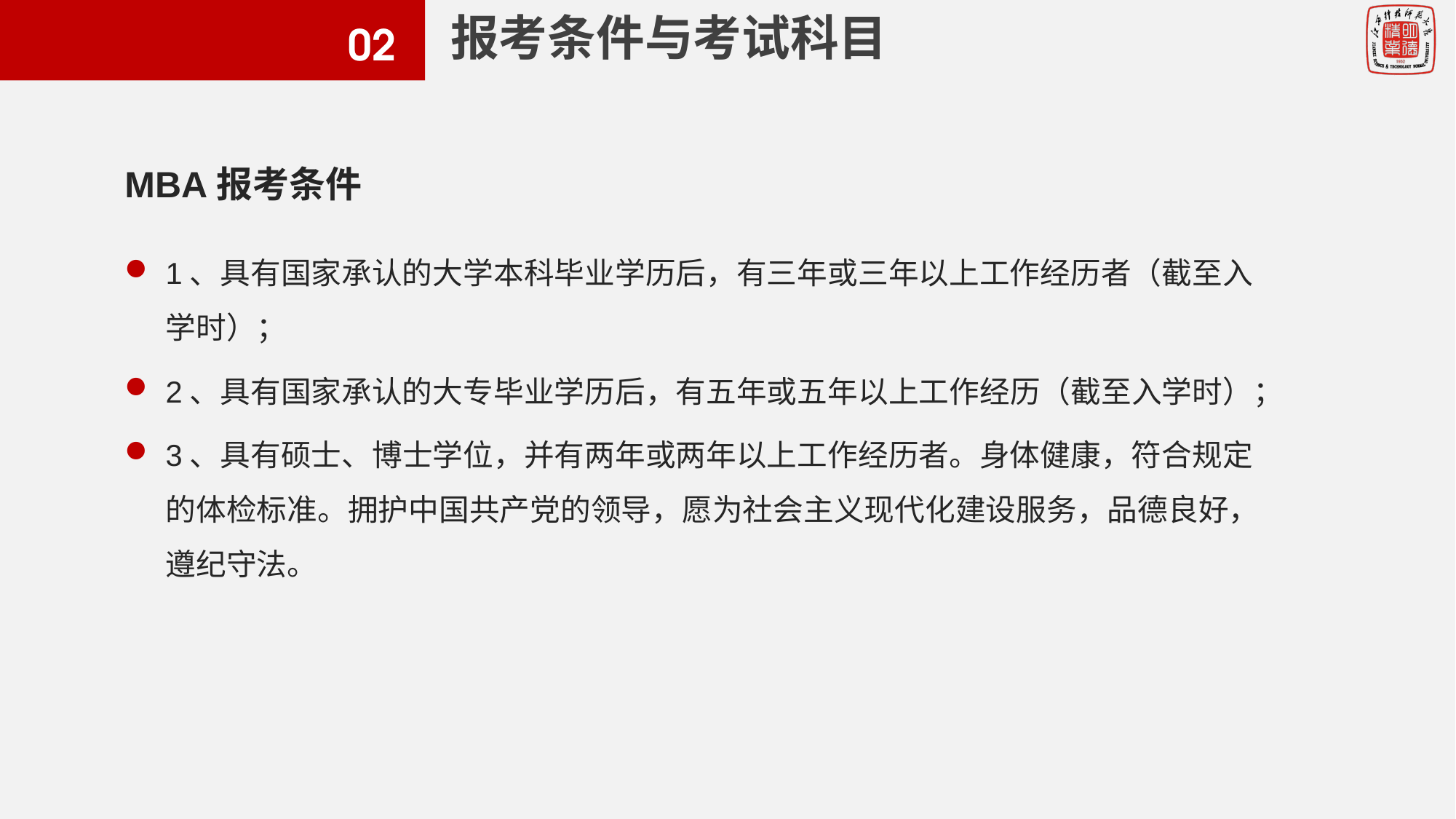

报考条件与考试科目
02
MBA报考条件

1、具有国家承认的大学本科毕业学历后，有三年或三年以上工作经历者（截至入学时）；
2、具有国家承认的大专毕业学历后，有五年或五年以上工作经历（截至入学时）；
3、具有硕士、博士学位，并有两年或两年以上工作经历者。身体健康，符合规定的体检标准。拥护中国共产党的领导，愿为社会主义现代化建设服务，品德良好，遵纪守法。